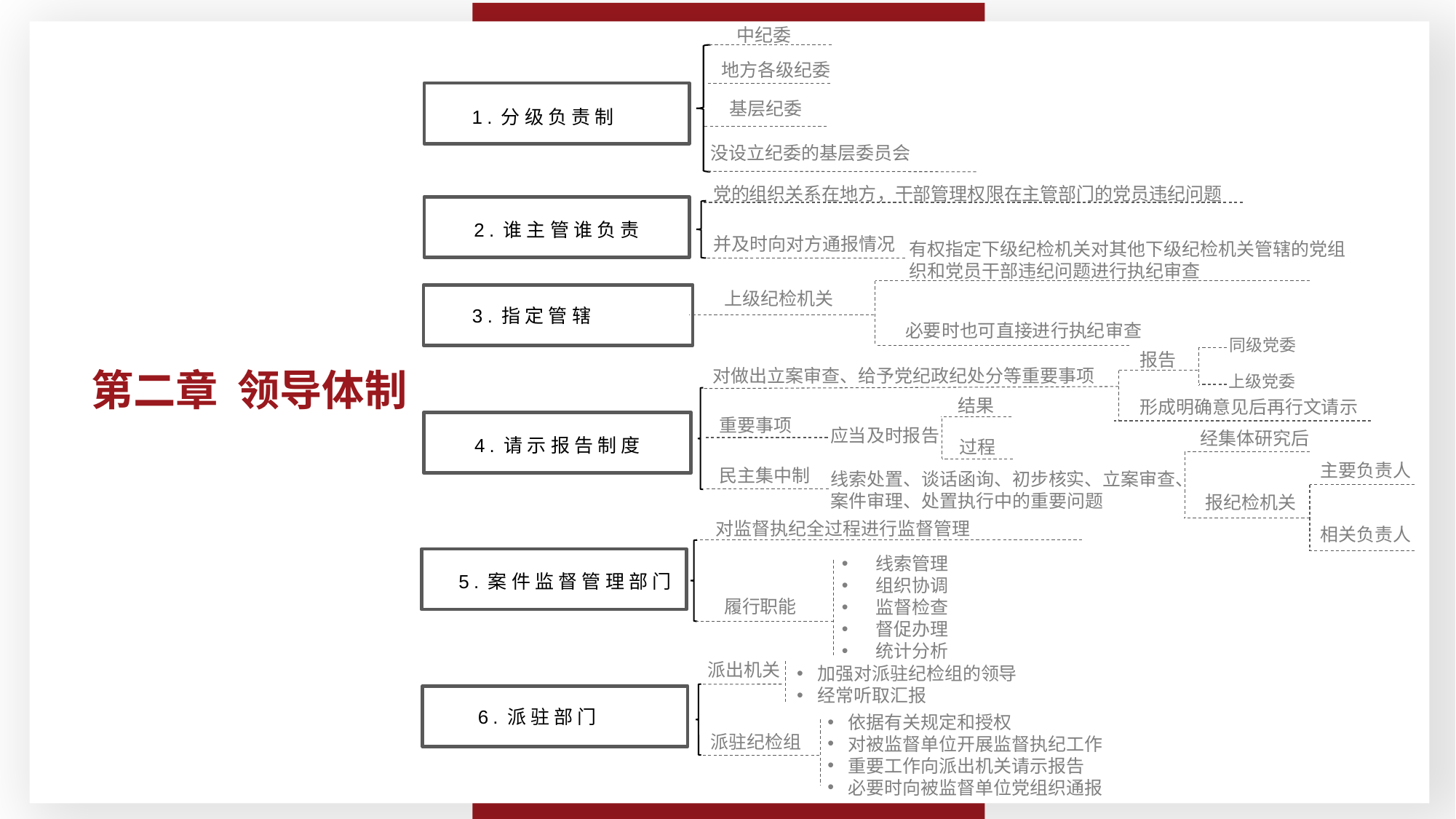

中纪委

地方各级纪委

1.分级负责制
基层纪委
没设立纪委的基层委员会
党的组织关系在地方，干部管理权限在主管部门的党员违纪问题

2.谁主管谁负责

并及时向对方通报情况
有权指定下级纪检机关对其他下级纪检机关管辖的党组织和党员干部违纪问题进行执纪审查
上级纪检机关

3.指定管辖
必要时也可直接进行执纪审查
同级党委
报告
第二章  领导体制
对做出立案审查、给予党纪政纪处分等重要事项
上级党委

结果
形成明确意见后再行文请示
重要事项

4.请示报告制度
应当及时报告
经集体研究后
过程
主要负责人
民主集中制
线索处置、谈话函询、初步核实、立案审查、案件审理、处置执行中的重要问题
报纪检机关
对监督执纪全过程进行监督管理
相关负责人

线索管理
组织协调
监督检查
督促办理
统计分析

5.案件监督管理部门
履行职能
派出机关
加强对派驻纪检组的领导
经常听取汇报

6.派驻部门
依据有关规定和授权
对被监督单位开展监督执纪工作
重要工作向派出机关请示报告
必要时向被监督单位党组织通报
派驻纪检组